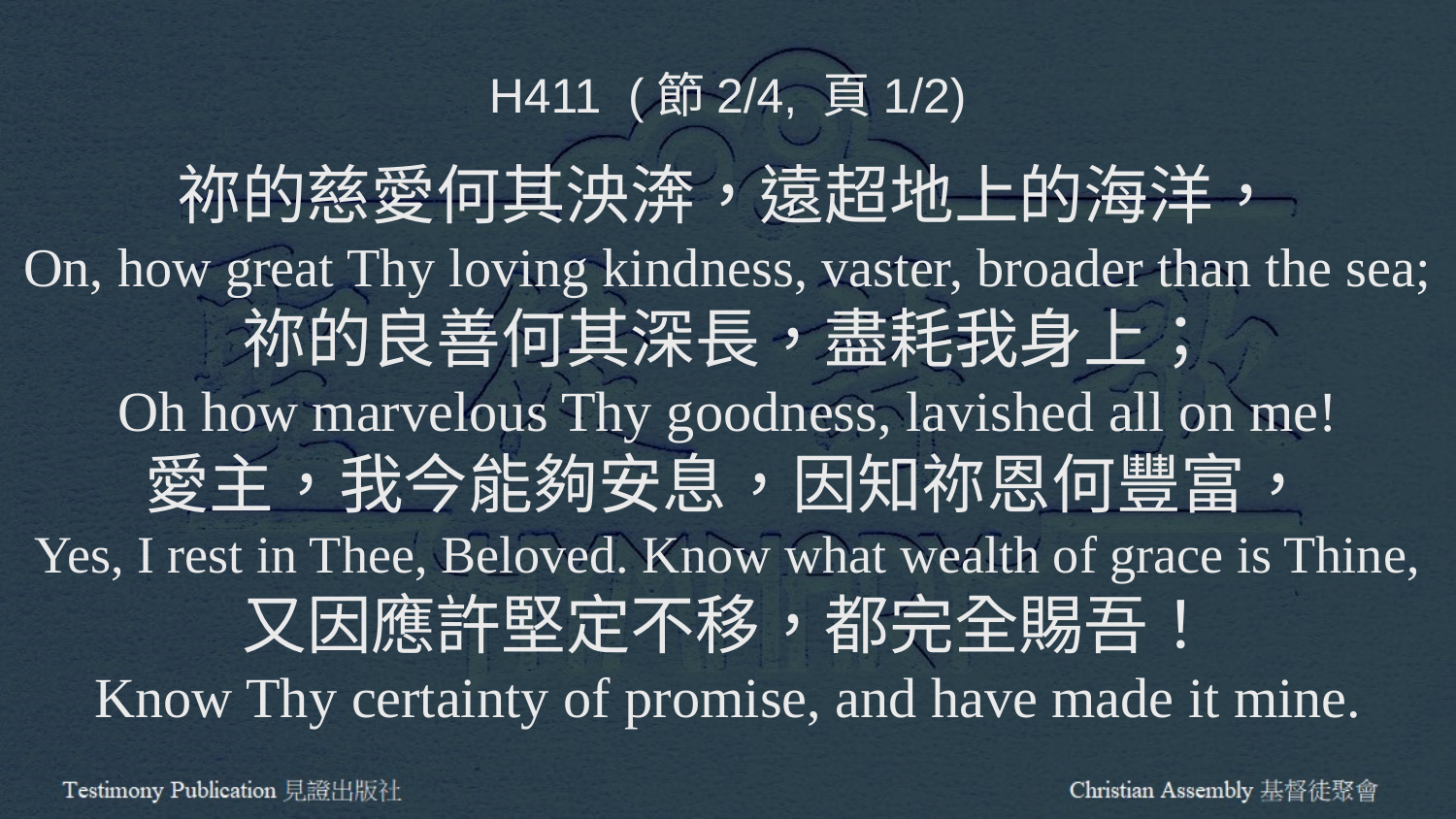

H411  (節2/4, 頁1/2)

祢的慈愛何其泱渀，遠超地上的海洋，
On, how great Thy loving kindness, vaster, broader than the sea;
祢的良善何其深長，盡耗我身上；
Oh how marvelous Thy goodness, lavished all on me!
愛主，我今能夠安息，因知祢恩何豐富，
Yes, I rest in Thee, Beloved. Know what wealth of grace is Thine,
又因應許堅定不移，都完全賜吾！
Know Thy certainty of promise, and have made it mine.